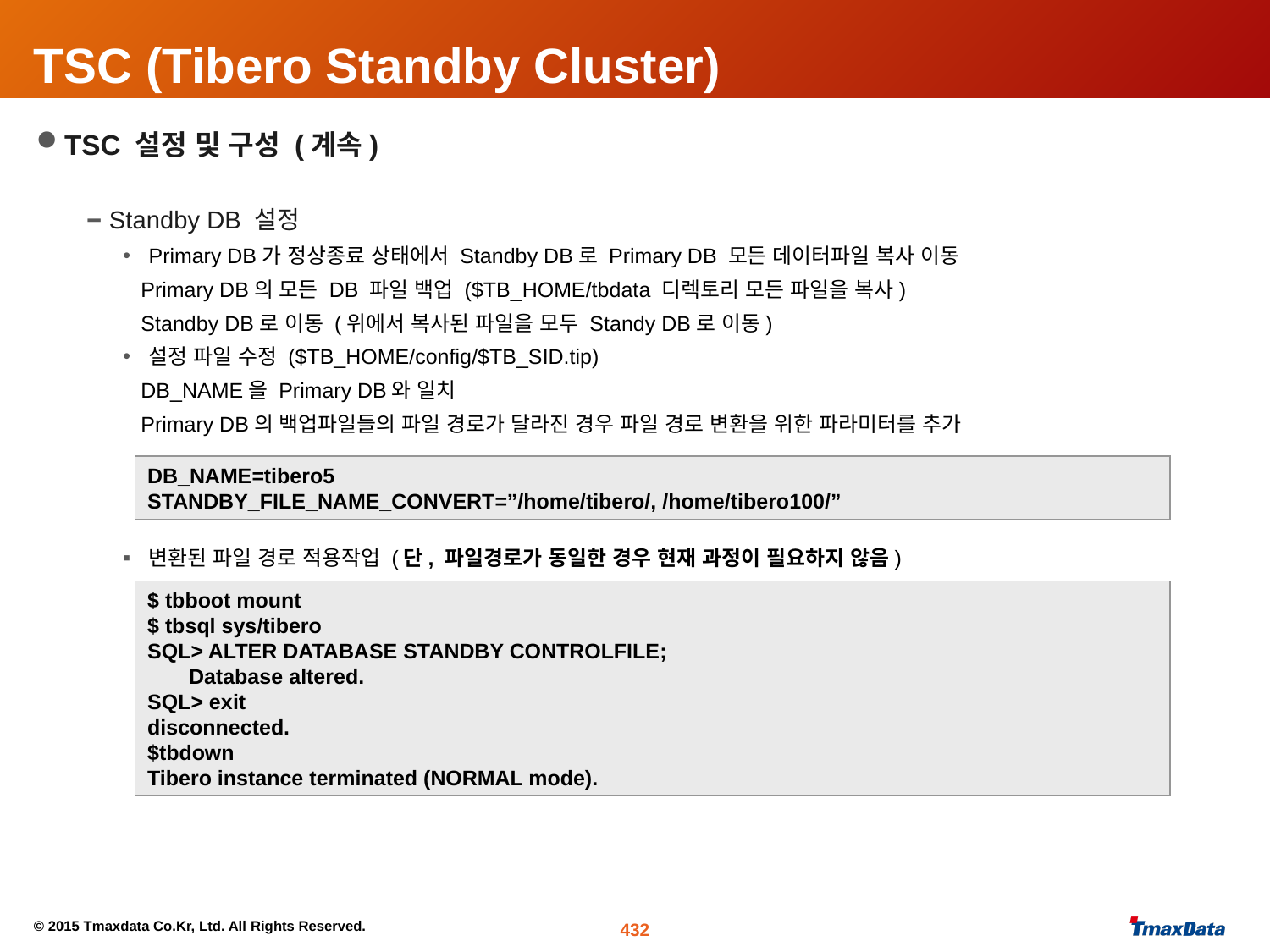

# TSC (Tibero Standby Cluster)
TSC 설정 및 구성 (계속)

 Standby DB 설정
Primary DB가 정상종료 상태에서 Standby DB로 Primary DB 모든 데이터파일 복사 이동
   Primary DB의 모든 DB 파일 백업 ($TB_HOME/tbdata 디렉토리 모든 파일을 복사)
   Standby DB로 이동 (위에서 복사된 파일을 모두 Standy DB로 이동)
설정 파일 수정 ($TB_HOME/config/$TB_SID.tip)
   DB_NAME을 Primary DB와 일치
   Primary DB의 백업파일들의 파일 경로가 달라진 경우 파일 경로 변환을 위한 파라미터를 추가

변환된 파일 경로 적용작업 (단, 파일경로가 동일한 경우 현재 과정이 필요하지 않음)

DB_NAME=tibero5
STANDBY_FILE_NAME_CONVERT=”/home/tibero/, /home/tibero100/”
$ tbboot mount
$ tbsql sys/tibero
SQL> ALTER DATABASE STANDBY CONTROLFILE;
       Database altered.
SQL> exit
disconnected.
$tbdown
Tibero instance terminated (NORMAL mode).